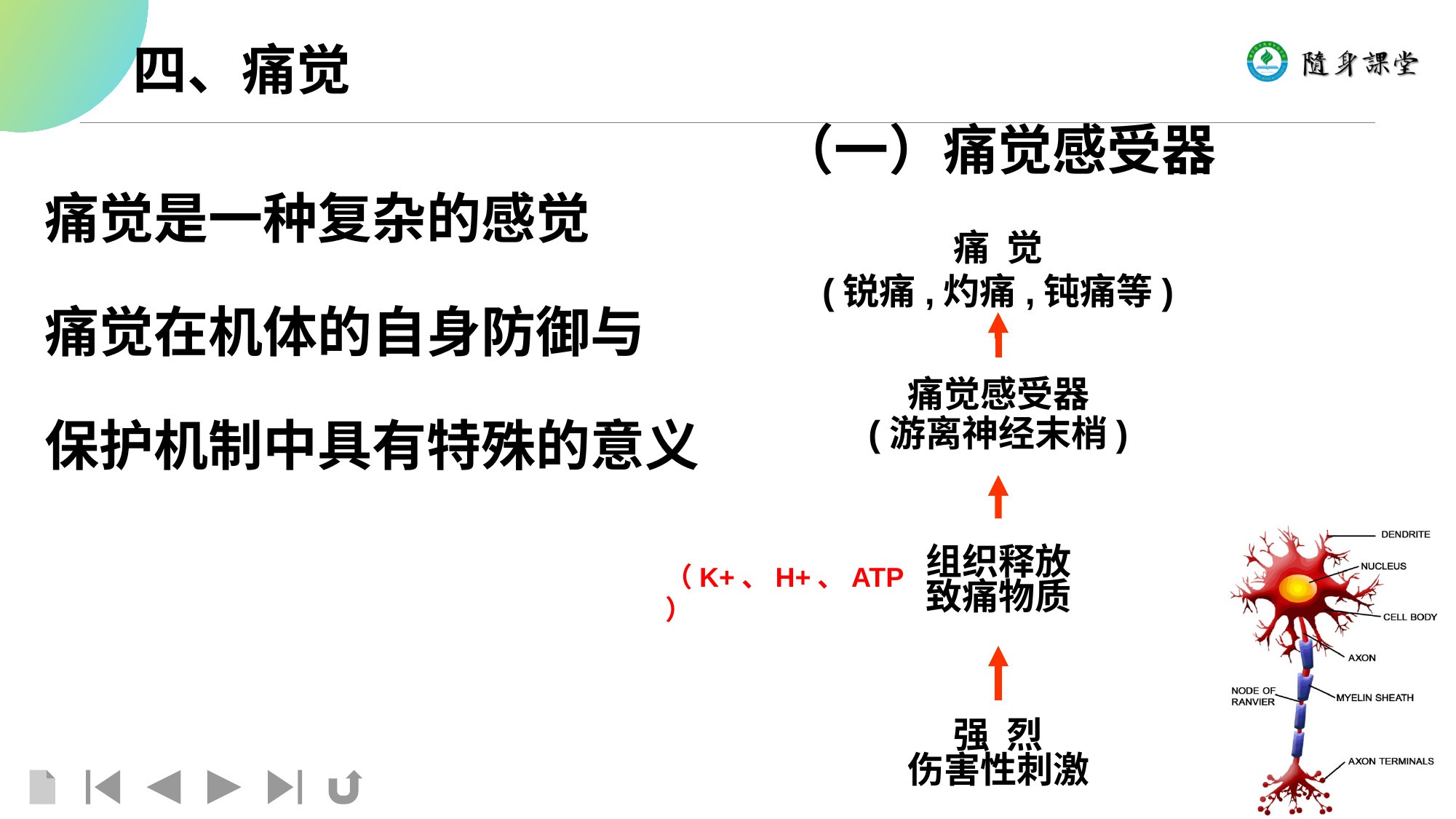

# 四、痛觉
（一）痛觉感受器

痛  觉
(锐痛,灼痛,钝痛等)
痛觉是一种复杂的感觉
痛觉在机体的自身防御与
保护机制中具有特殊的意义
痛觉感受器
(游离神经末梢)
组织释放
致痛物质
（K+、H+、ATP）
强  烈
伤害性刺激